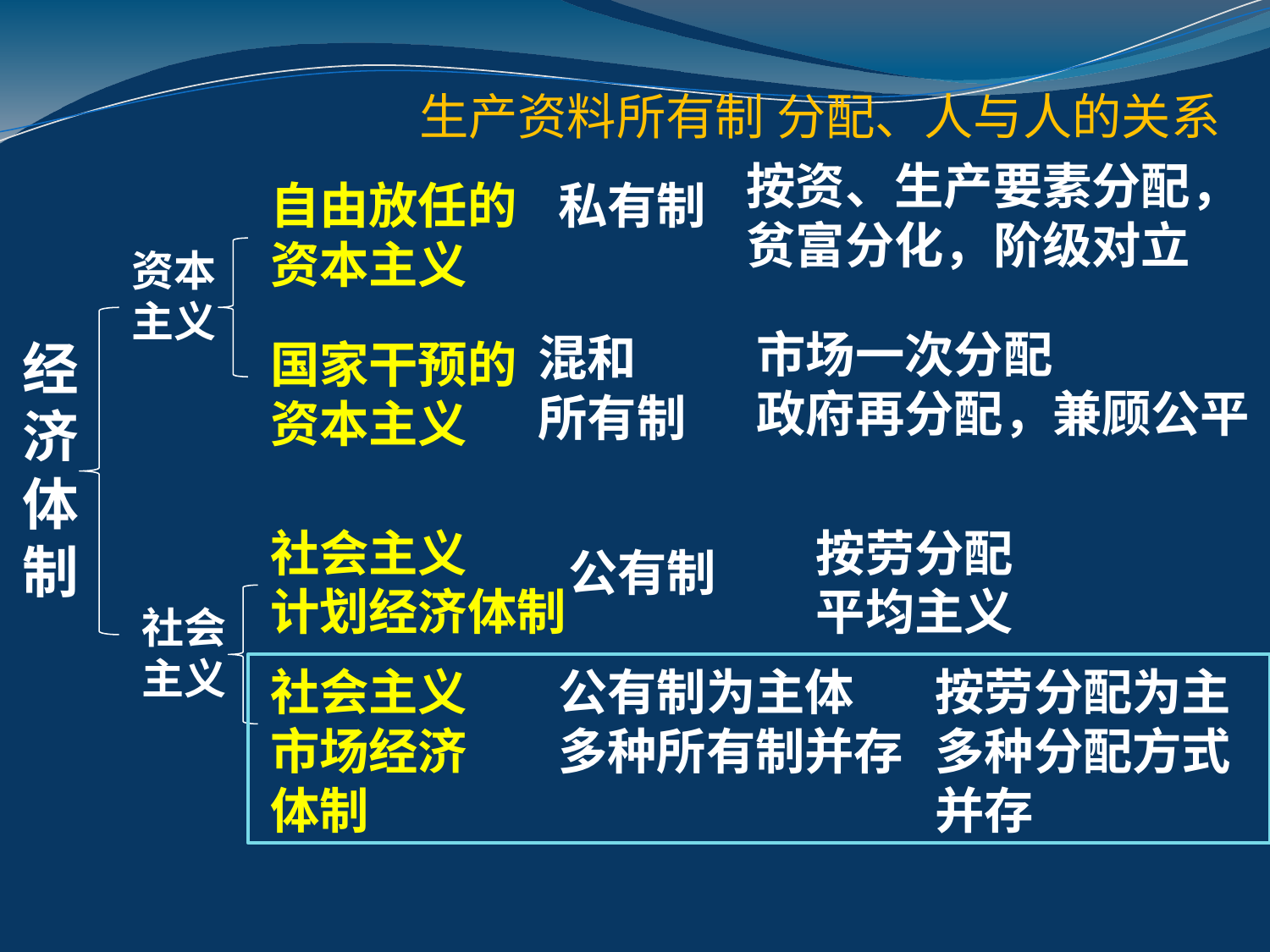

生产资料所有制
分配、人与人的关系
按资、生产要素分配，贫富分化，阶级对立
自由放任的
资本主义
私有制
资本主义

市场一次分配
政府再分配，兼顾公平
混和
所有制
经济体制
国家干预的
资本主义
社会主义
计划经济体制
按劳分配
平均主义
公有制

社会主义

社会主义
市场经济体制
公有制为主体
多种所有制并存
按劳分配为主
多种分配方式并存